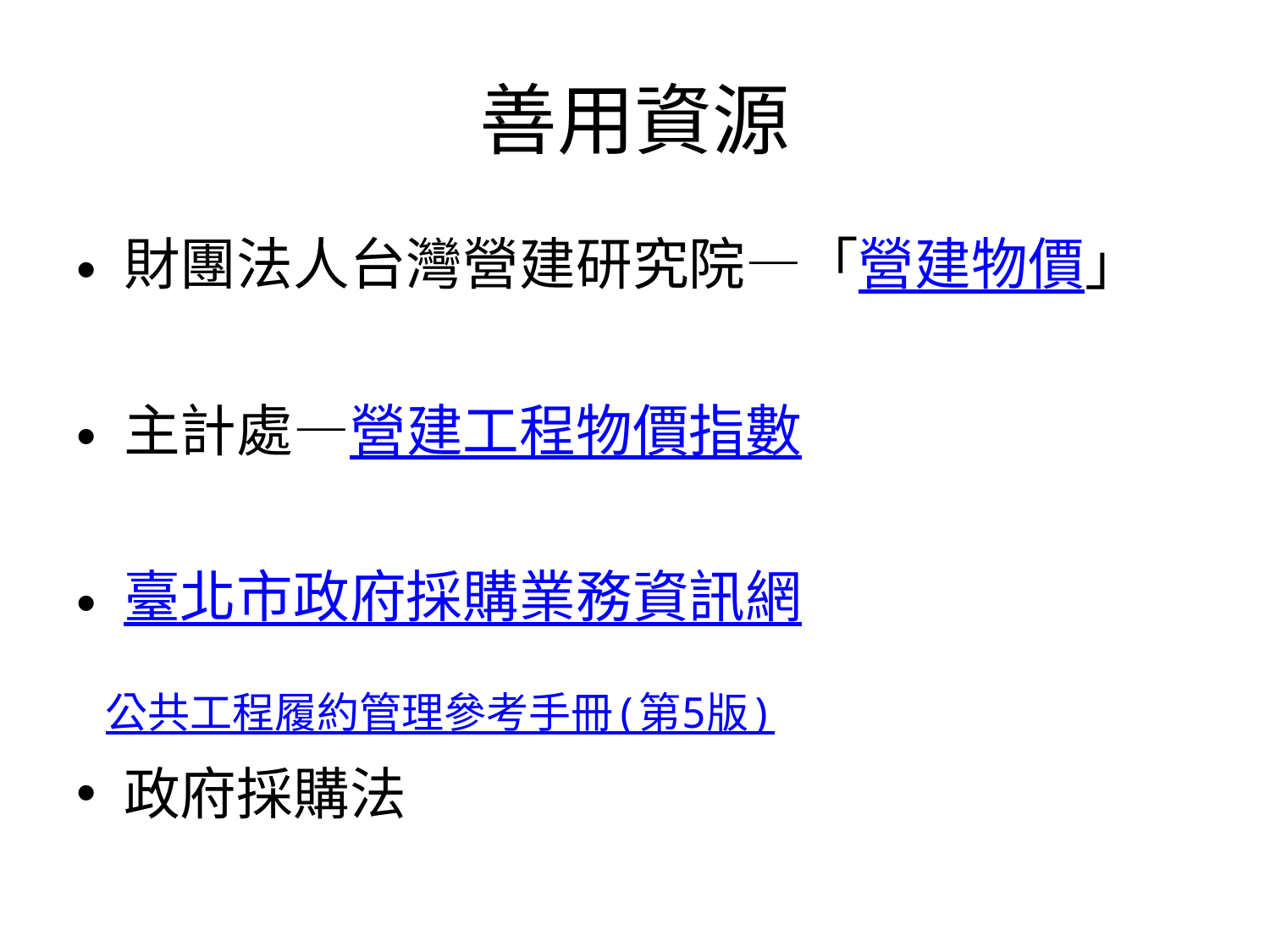

# 善用資源
財團法人台灣營建研究院—「營建物價」
主計處—營建工程物價指數
臺北市政府採購業務資訊網
  公共工程履約管理參考手冊(第5版)
政府採購法